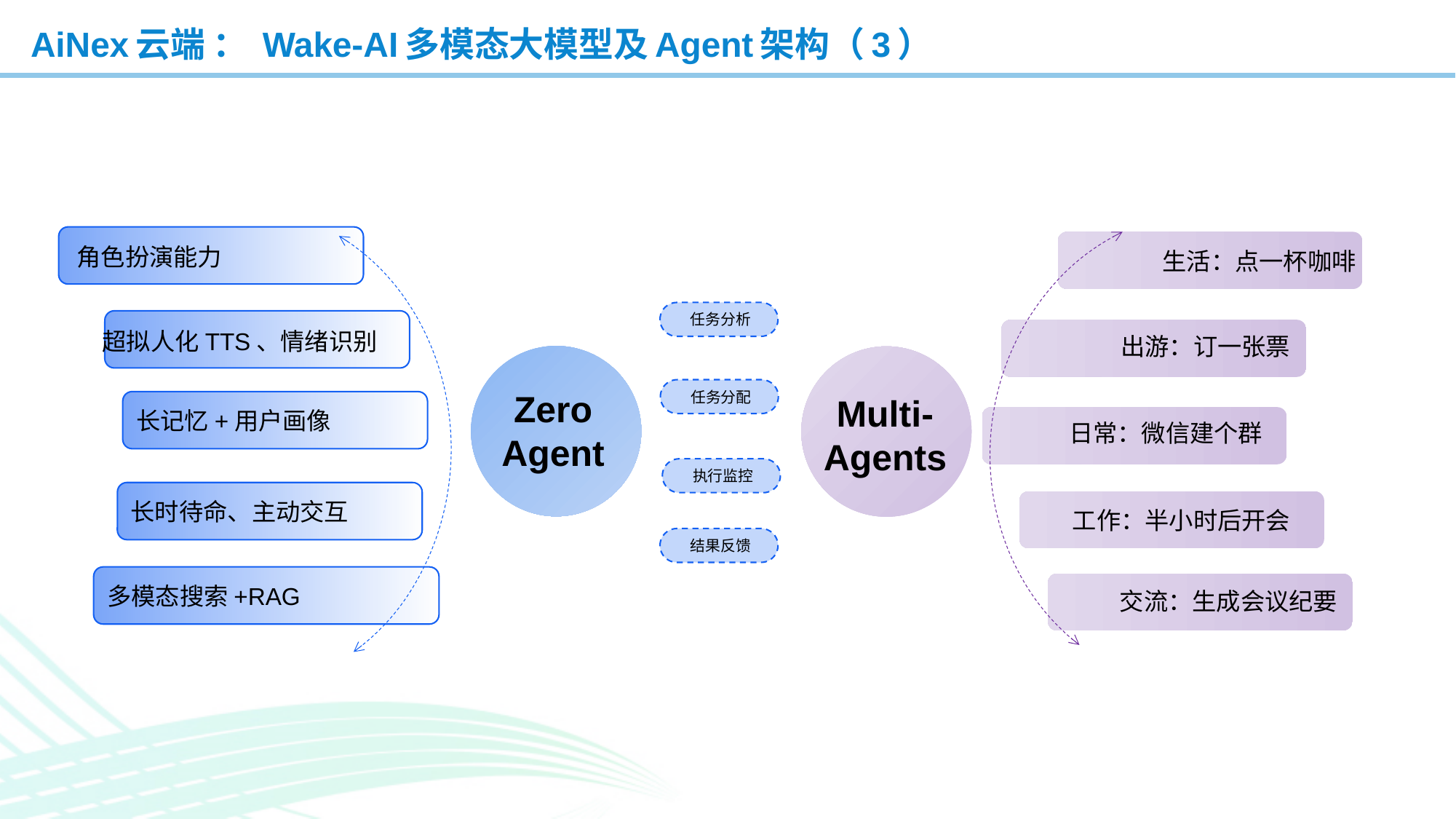

# AiNex云端 ： Wake-AI多模态大模型及Agent架构（3）

角色扮演能力
生活：点一杯咖啡

超拟人化TTS、情绪识别

出游：订一张票

Zero
Agent

长记忆+用户画像
日常：微信建个群
长时待命、主动交互
工作：半小时后开会
多模态搜索+RAG
交流：生成会议纪要

任务分析

任务分配
Multi-
Agents

执行监控

结果反馈